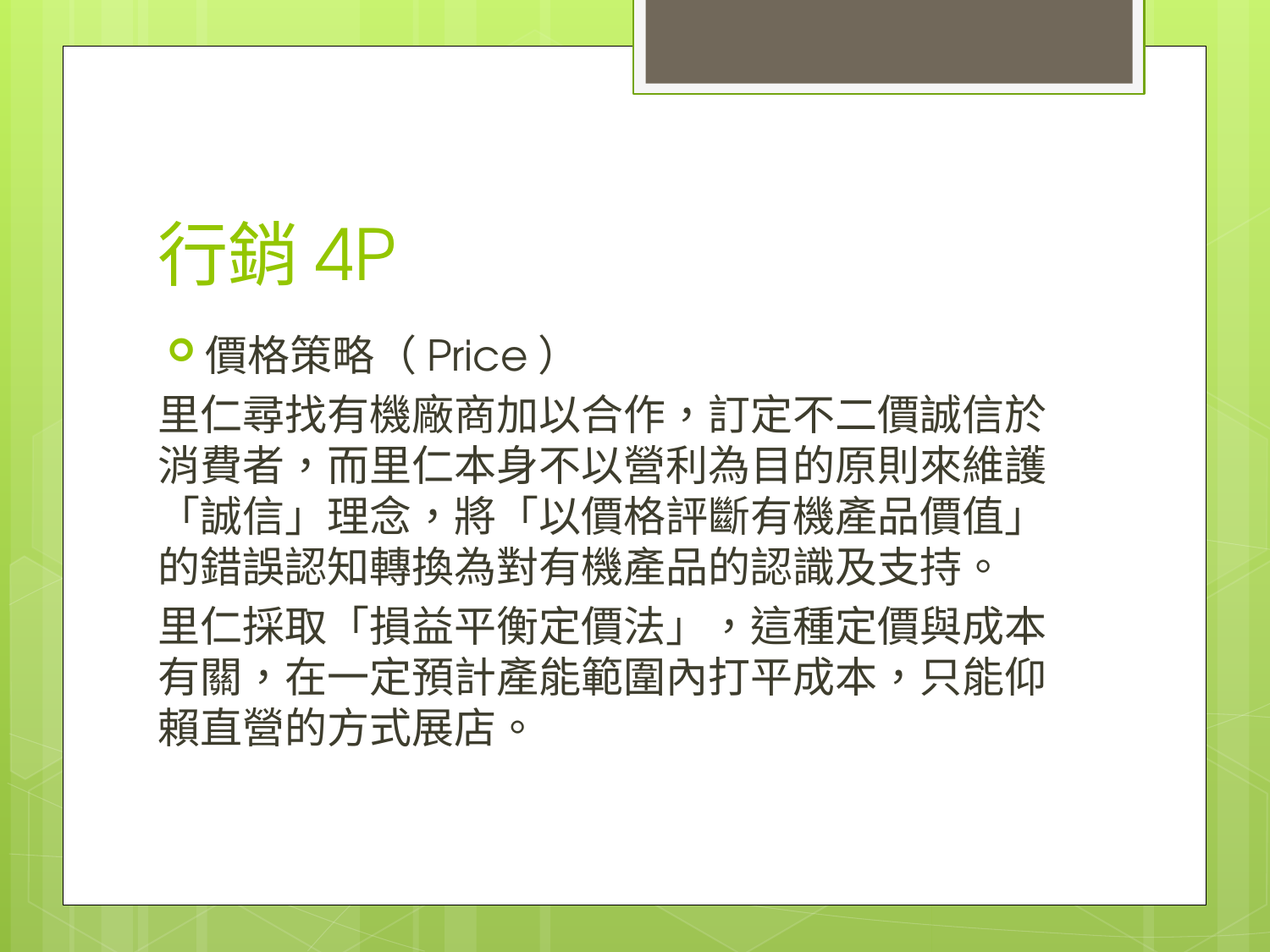

# 行銷4P
價格策略（Price）
里仁尋找有機廠商加以合作，訂定不二價誠信於消費者，而里仁本身不以營利為目的原則來維護「誠信」理念，將「以價格評斷有機產品價值」的錯誤認知轉換為對有機產品的認識及支持。
里仁採取「損益平衡定價法」，這種定價與成本有關，在一定預計產能範圍內打平成本，只能仰賴直營的方式展店。